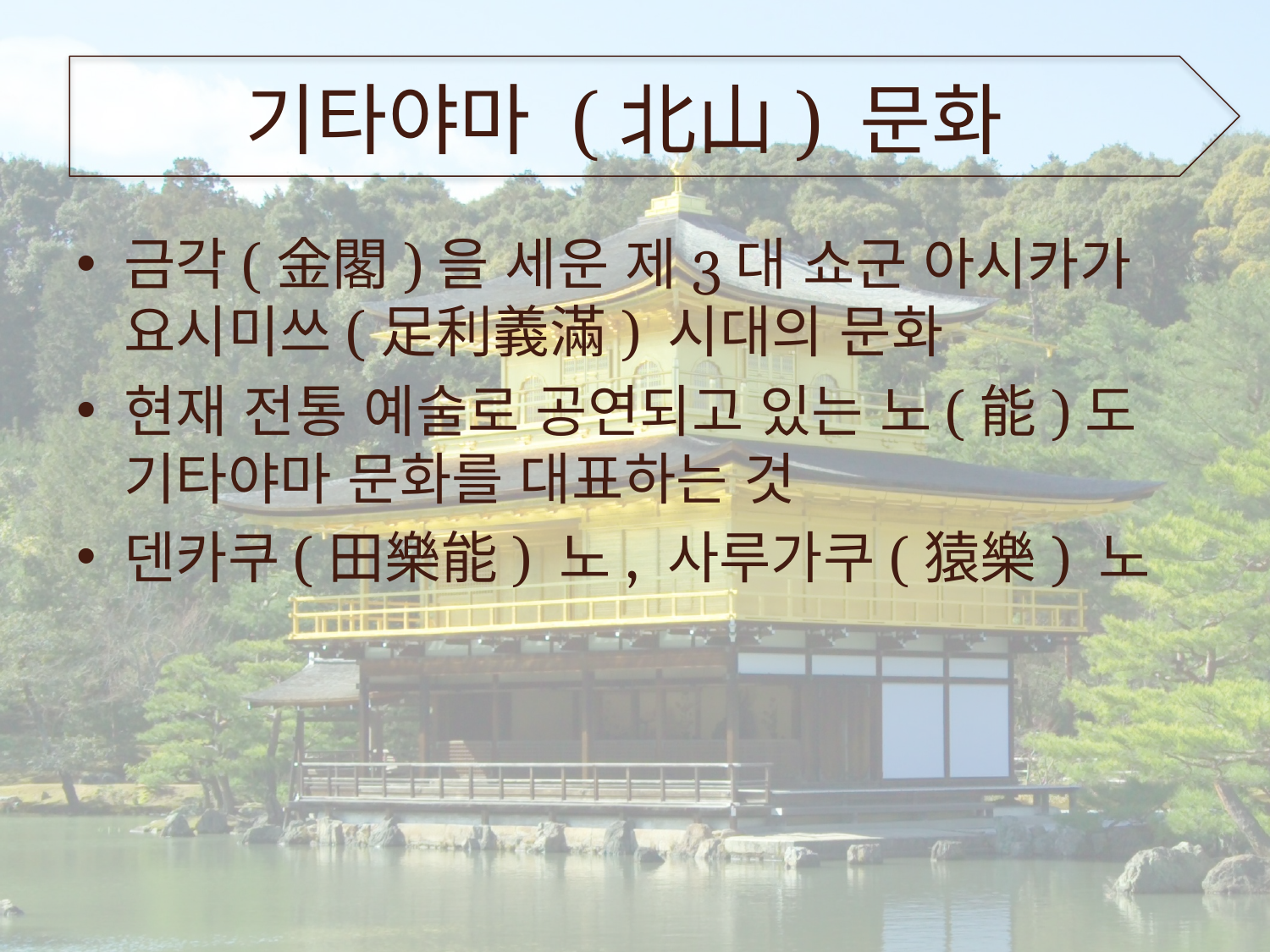

# 기타야마 (北山) 문화

금각(金閣)을 세운 제3대 쇼군 아시카가 요시미쓰(足利義滿) 시대의 문화
현재 전통 예술로 공연되고 있는 노(能)도 기타야마 문화를 대표하는 것
덴카쿠(田樂能) 노, 사루가쿠(猿樂) 노